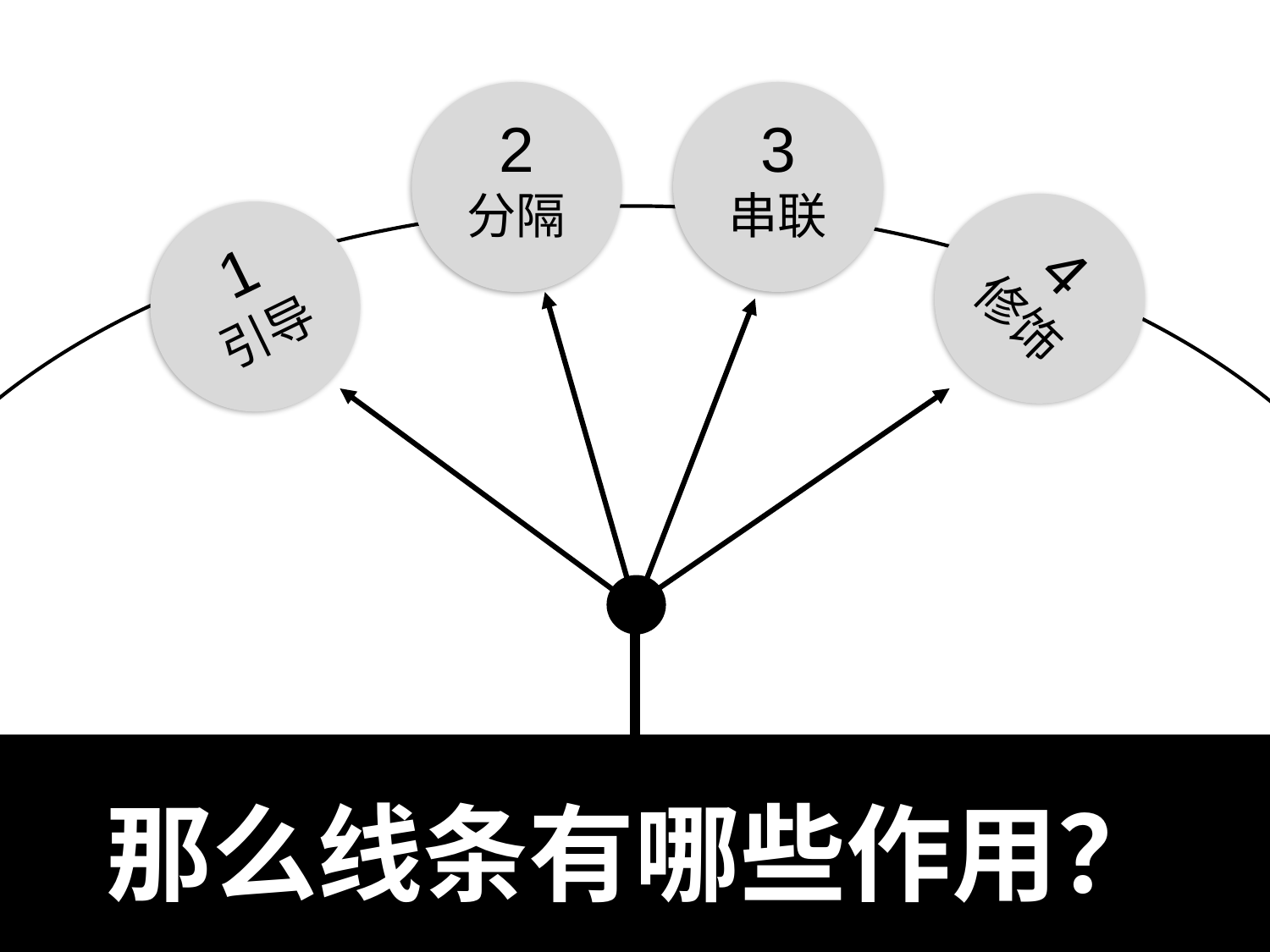

2
分隔

3
串联

4
修饰

1
引导

那么线条有哪些作用？